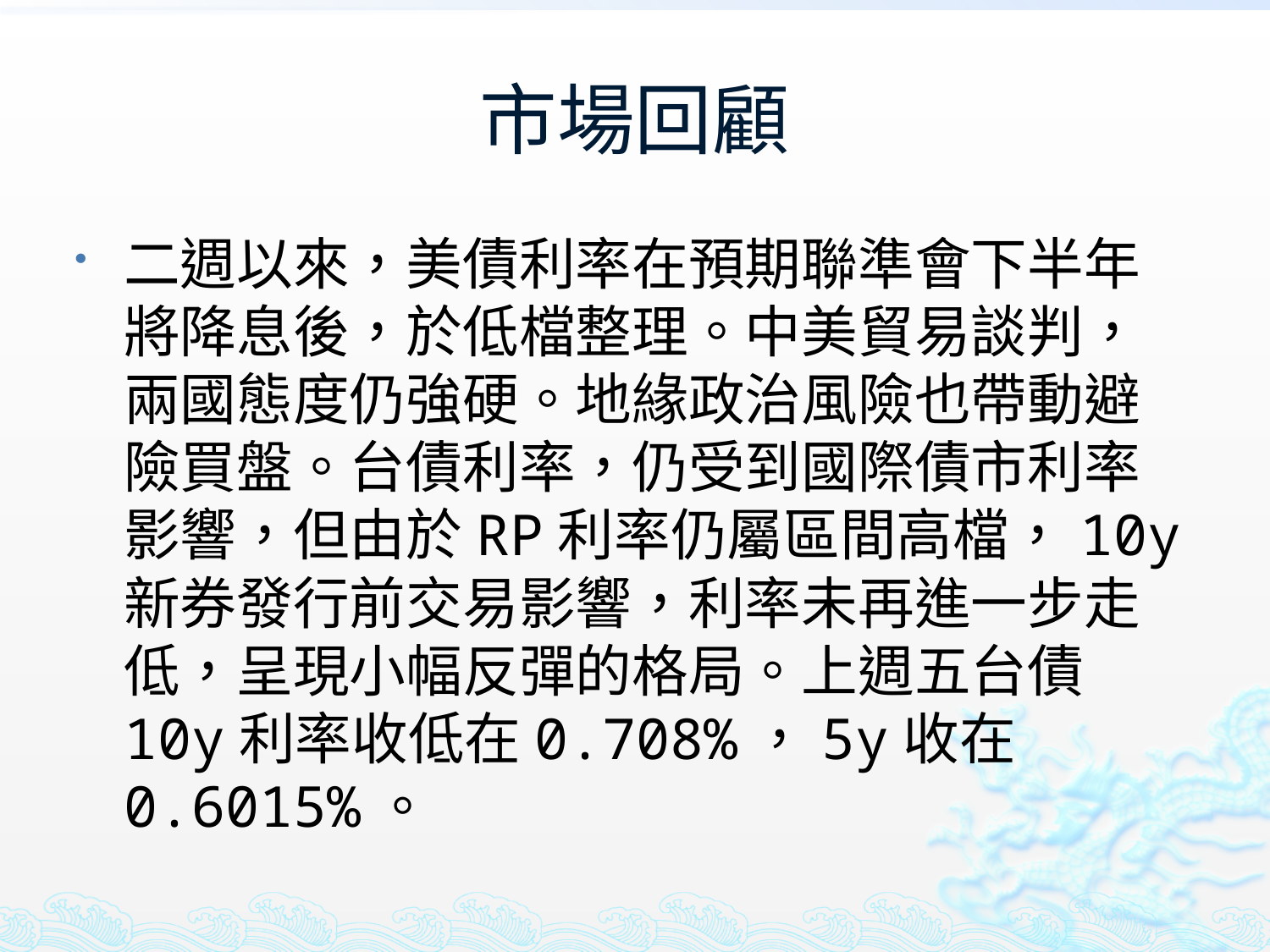

# 市場回顧
二週以來，美債利率在預期聯準會下半年將降息後，於低檔整理。中美貿易談判，兩國態度仍強硬。地緣政治風險也帶動避險買盤。台債利率，仍受到國際債市利率影響，但由於RP利率仍屬區間高檔，10y新券發行前交易影響，利率未再進一步走低，呈現小幅反彈的格局。上週五台債10y利率收低在0.708%，5y收在0.6015%。